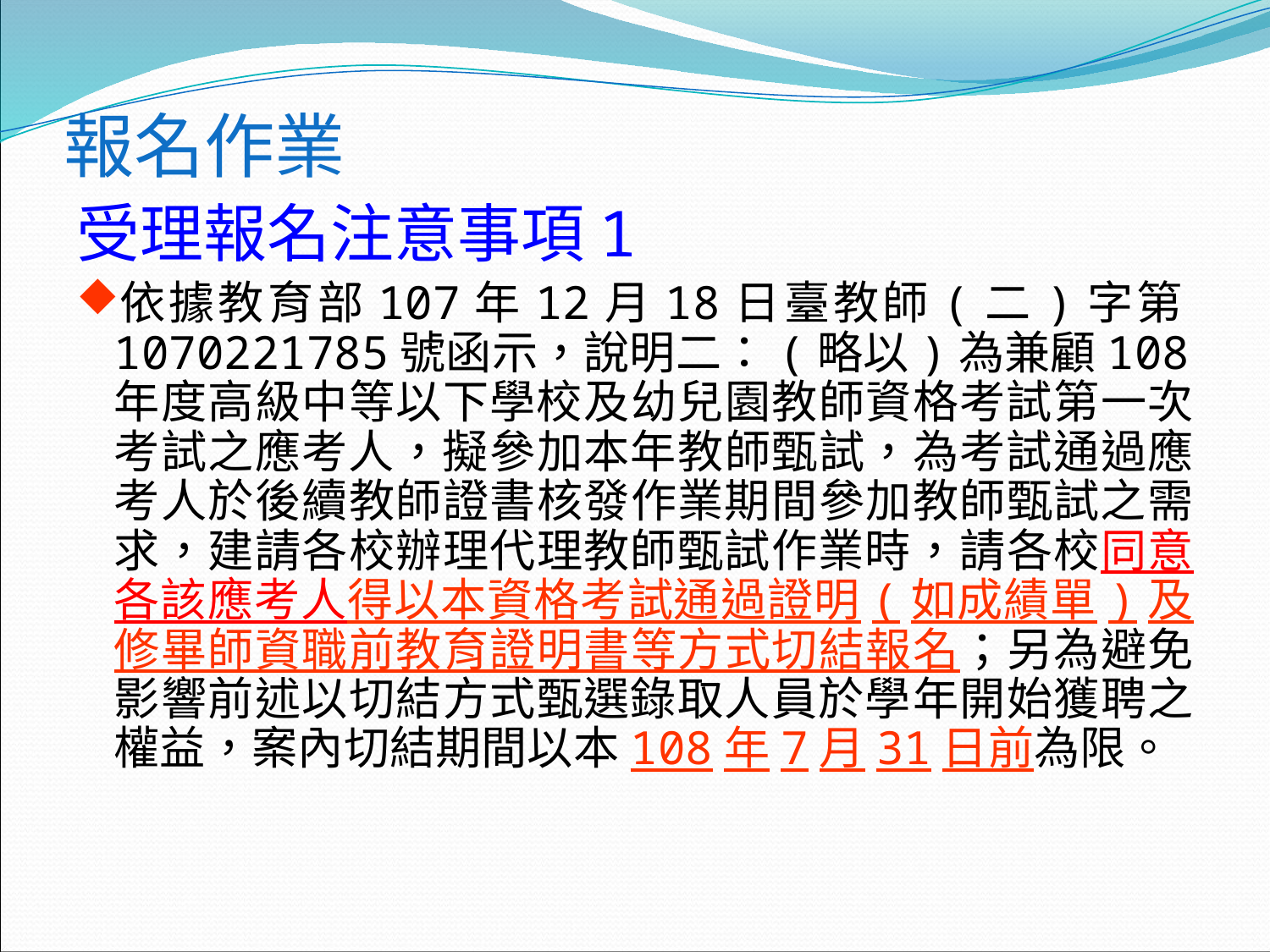

# 報名作業
受理報名注意事項1
依據教育部107年12月18日臺教師(二)字第1070221785號函示，說明二：(略以)為兼顧108年度高級中等以下學校及幼兒園教師資格考試第一次考試之應考人，擬參加本年教師甄試，為考試通過應考人於後續教師證書核發作業期間參加教師甄試之需求，建請各校辦理代理教師甄試作業時，請各校同意各該應考人得以本資格考試通過證明(如成績單)及修畢師資職前教育證明書等方式切結報名；另為避免影響前述以切結方式甄選錄取人員於學年開始獲聘之權益，案內切結期間以本108年7月31日前為限。